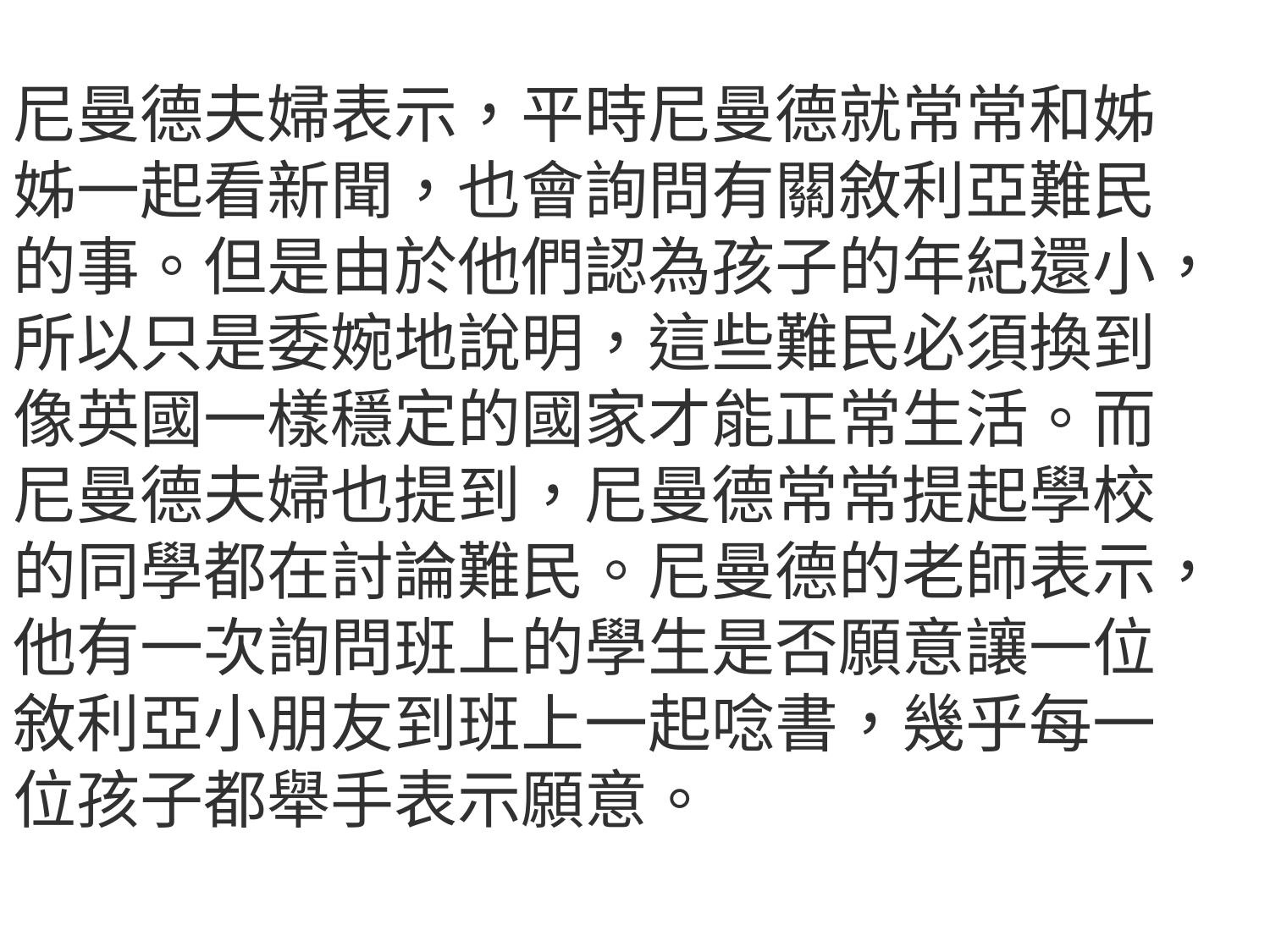

尼曼德夫婦表示，平時尼曼德就常常和姊姊一起看新聞，也會詢問有關敘利亞難民的事。但是由於他們認為孩子的年紀還小，所以只是委婉地說明，這些難民必須換到像英國一樣穩定的國家才能正常生活。而尼曼德夫婦也提到，尼曼德常常提起學校的同學都在討論難民。尼曼德的老師表示，他有一次詢問班上的學生是否願意讓一位敘利亞小朋友到班上一起唸書，幾乎每一位孩子都舉手表示願意。